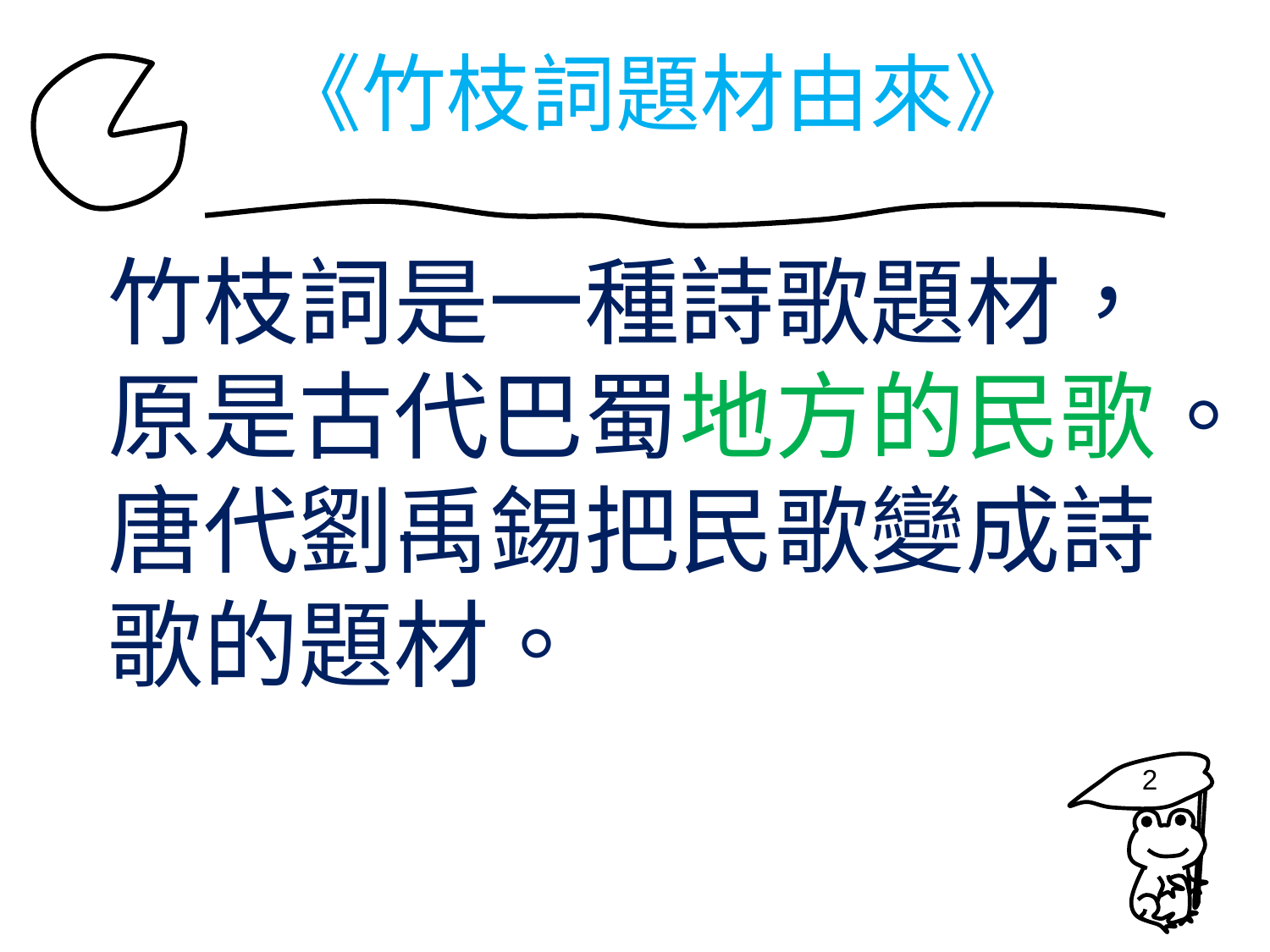

# 《竹枝詞題材由來》
竹枝詞是一種詩歌題材，原是古代巴蜀地方的民歌。唐代劉禹錫把民歌變成詩歌的題材。
2